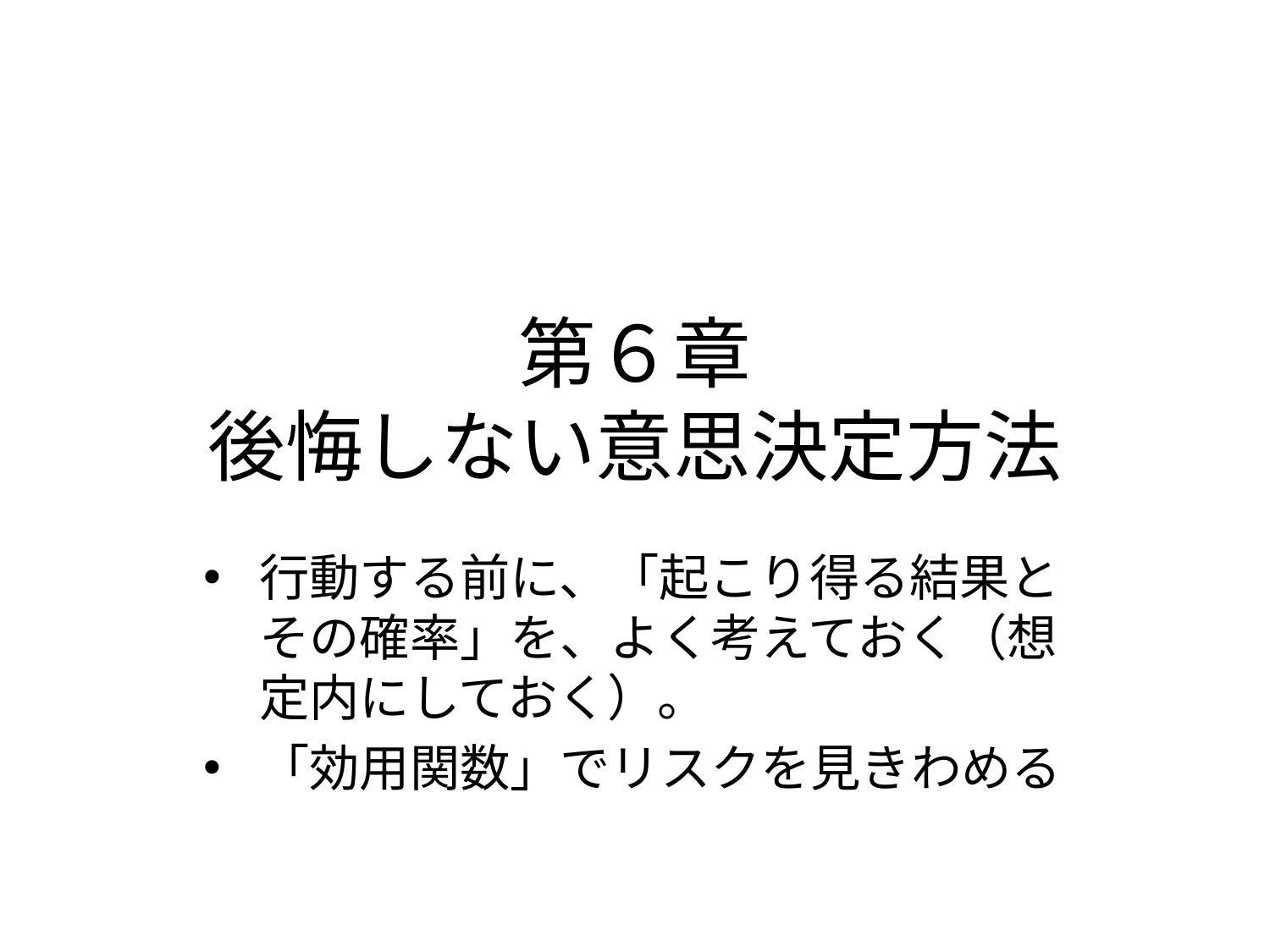

# 第６章 後悔しない意思決定方法
行動する前に、「起こり得る結果とその確率」を、よく考えておく（想定内にしておく）。
「効用関数」でリスクを見きわめる